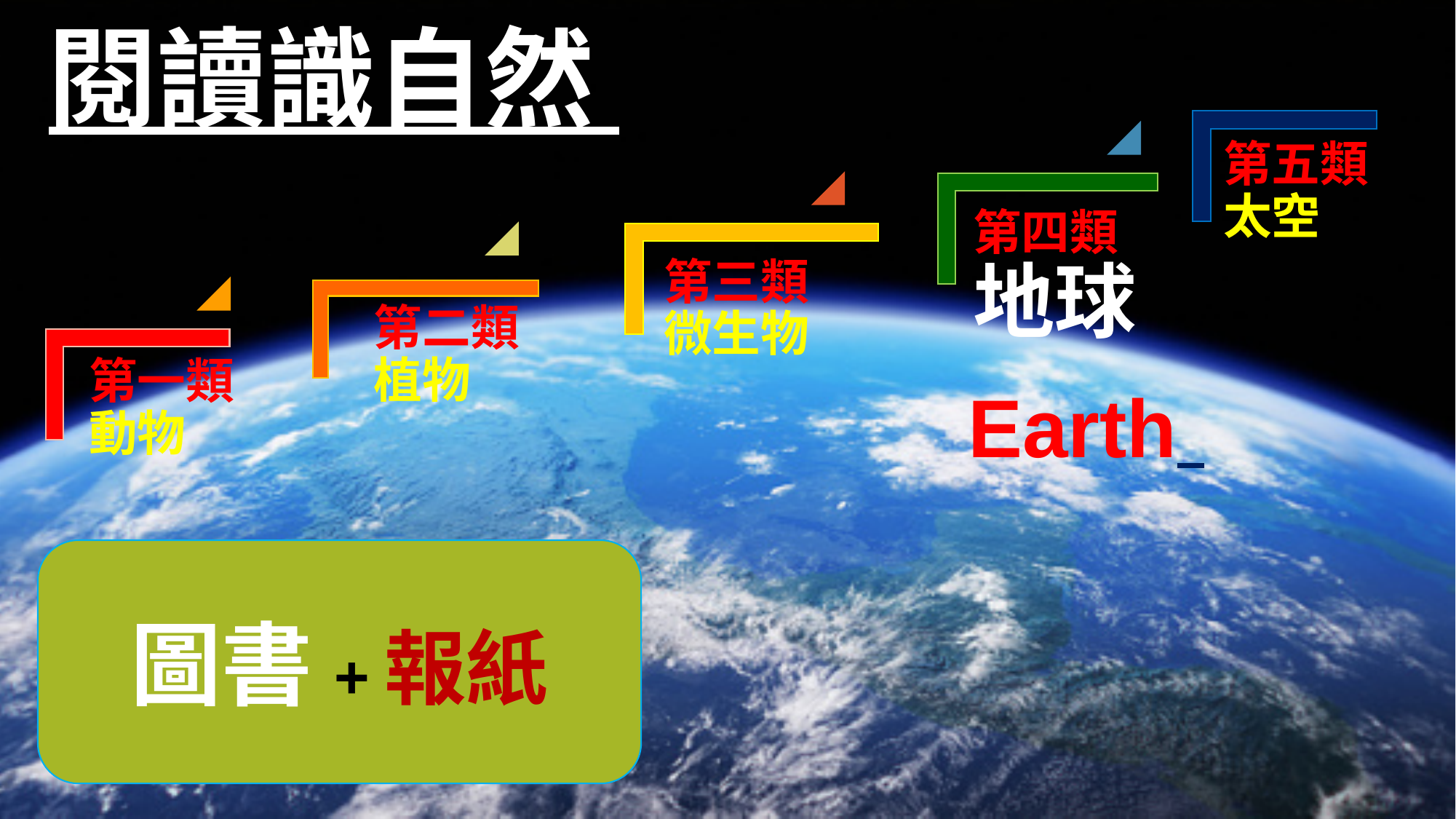

閱讀識自然
第三類
微生物
第一類
動物
第二類
植物
第四類
地球
第五類
太空
Earth
圖書+報紙